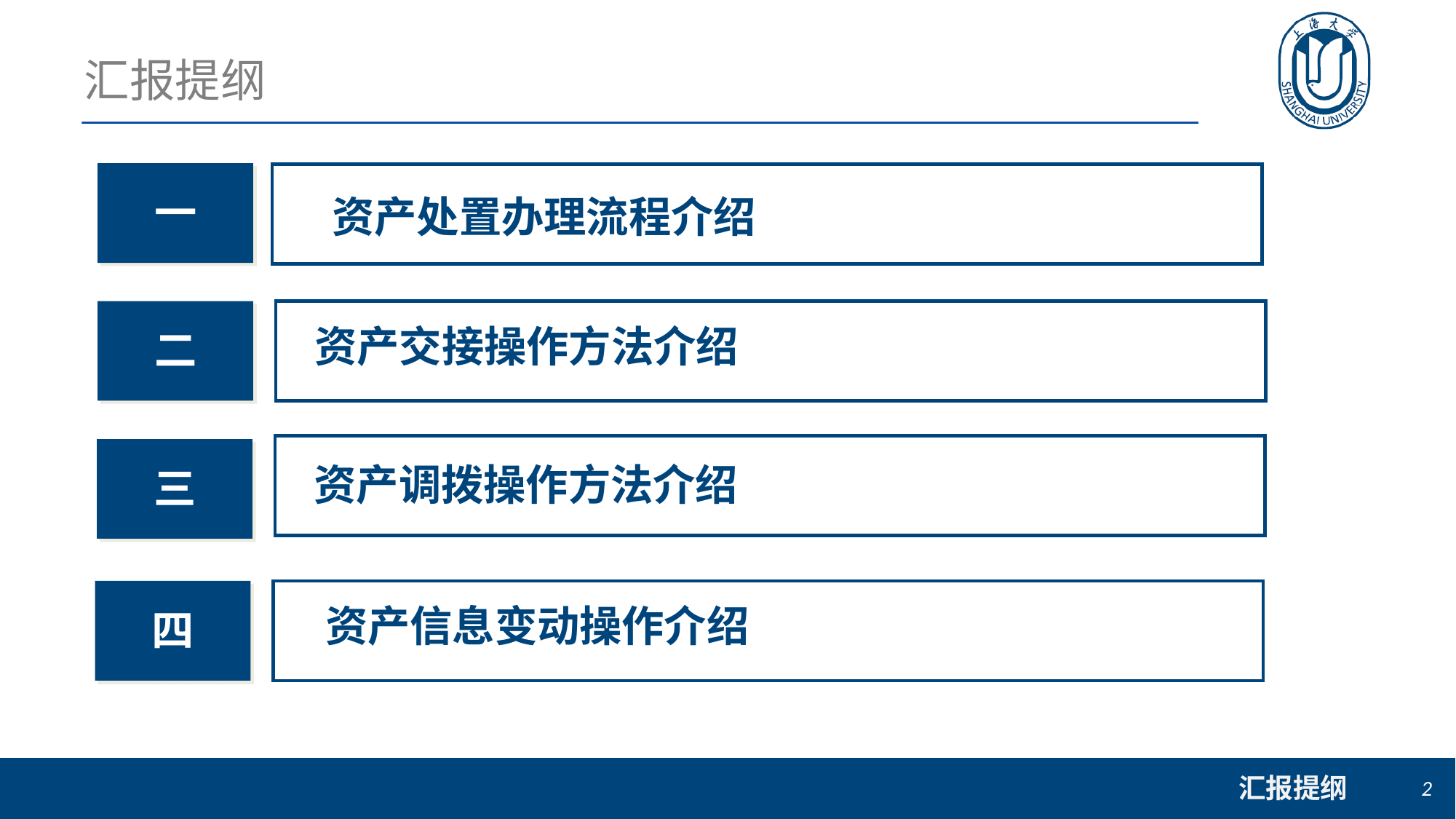

# 汇报提纲

一
 资产处置办理流程介绍

二
   资产交接操作方法介绍

三
   资产调拨操作方法介绍

四

资产信息变动操作介绍
汇报提纲
2